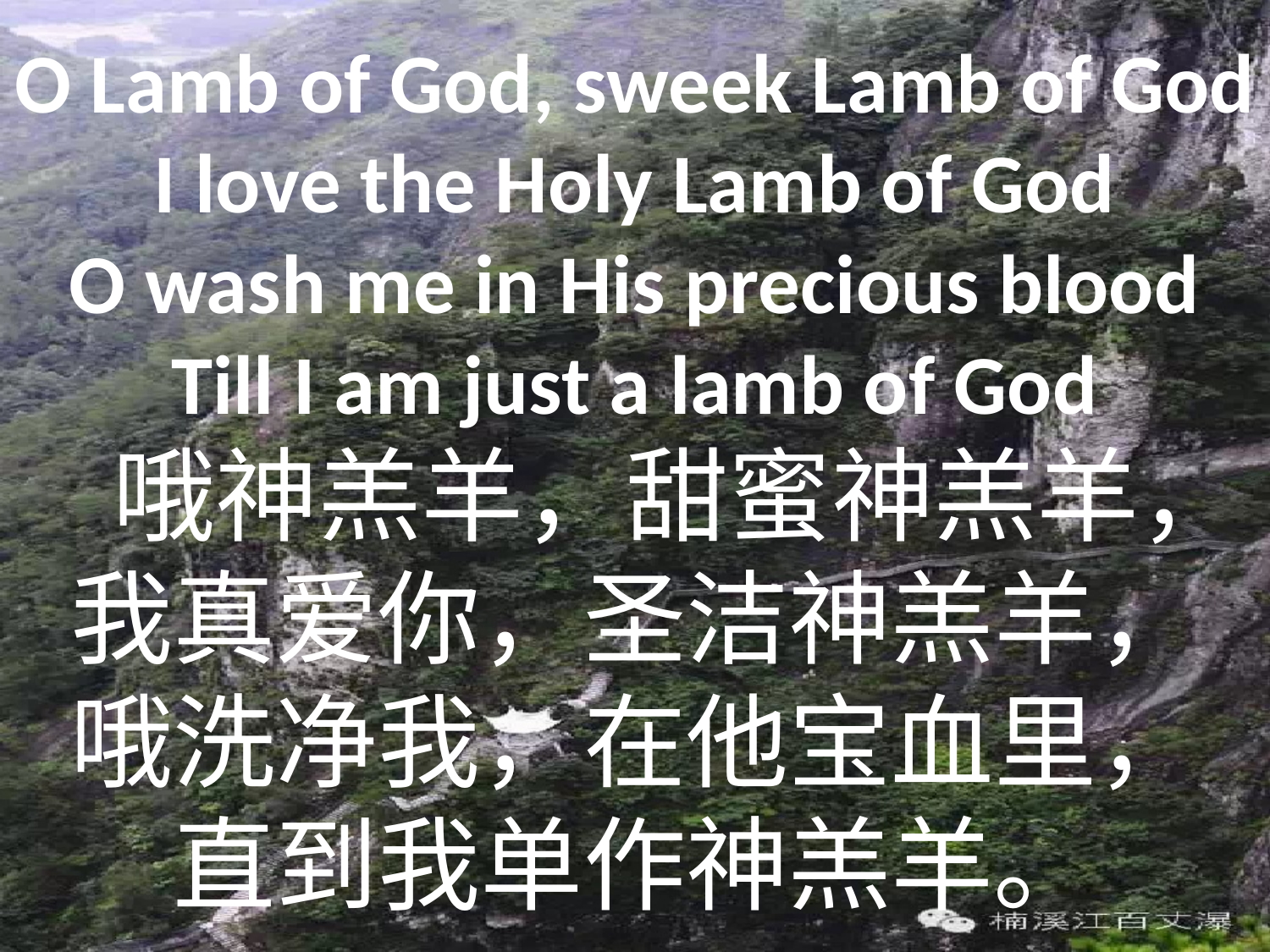

# O Lamb of God, sweek Lamb of God I love the Holy Lamb of God O wash me in His precious blood Till I am just a lamb of God 哦神羔羊，甜蜜神羔羊， 我真爱你，圣洁神羔羊， 哦洗净我，在他宝血里， 直到我单作神羔羊。